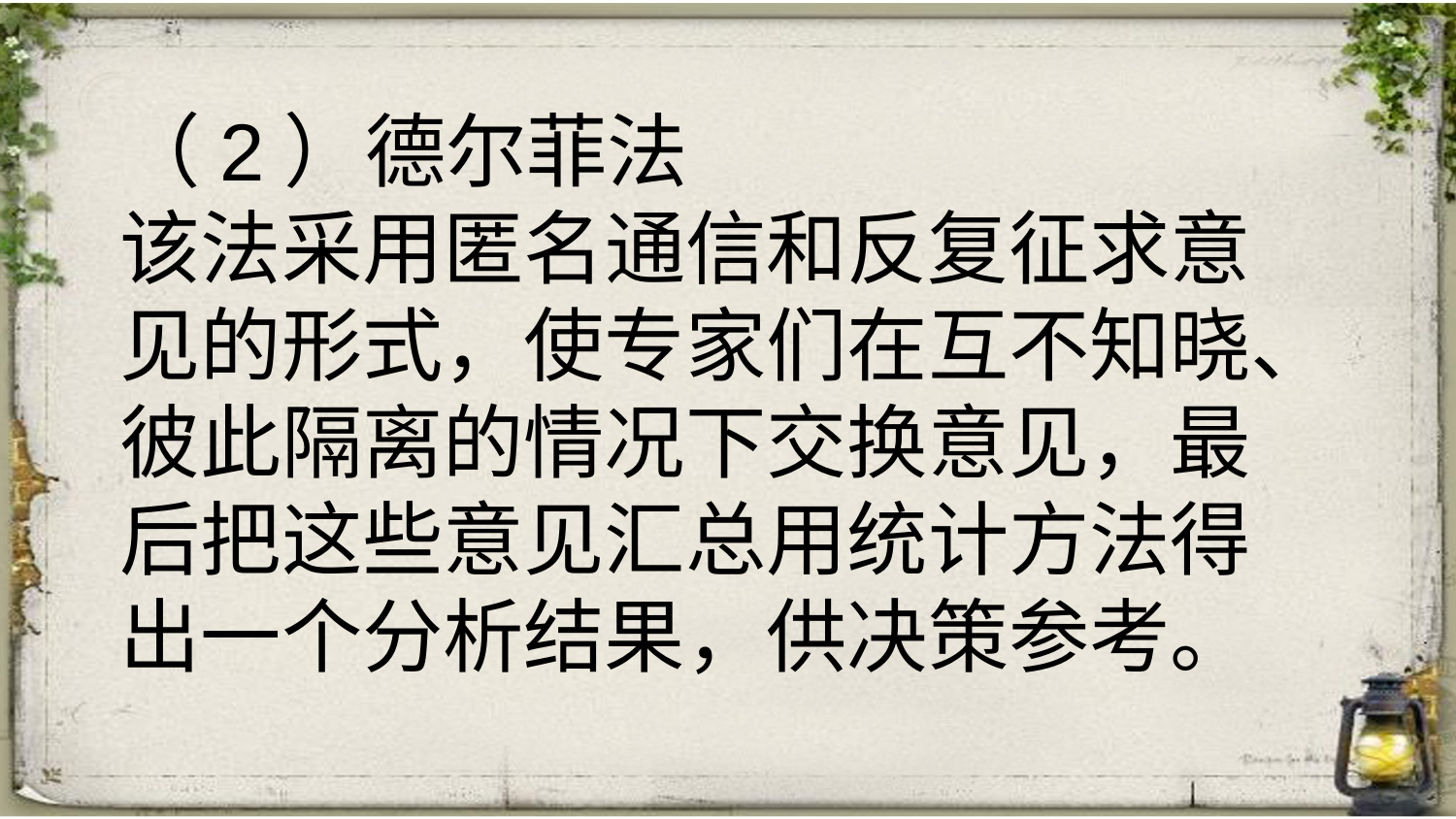

（2）德尔菲法
该法采用匿名通信和反复征求意见的形式，使专家们在互不知晓、彼此隔离的情况下交换意见，最后把这些意见汇总用统计方法得出一个分析结果，供决策参考。